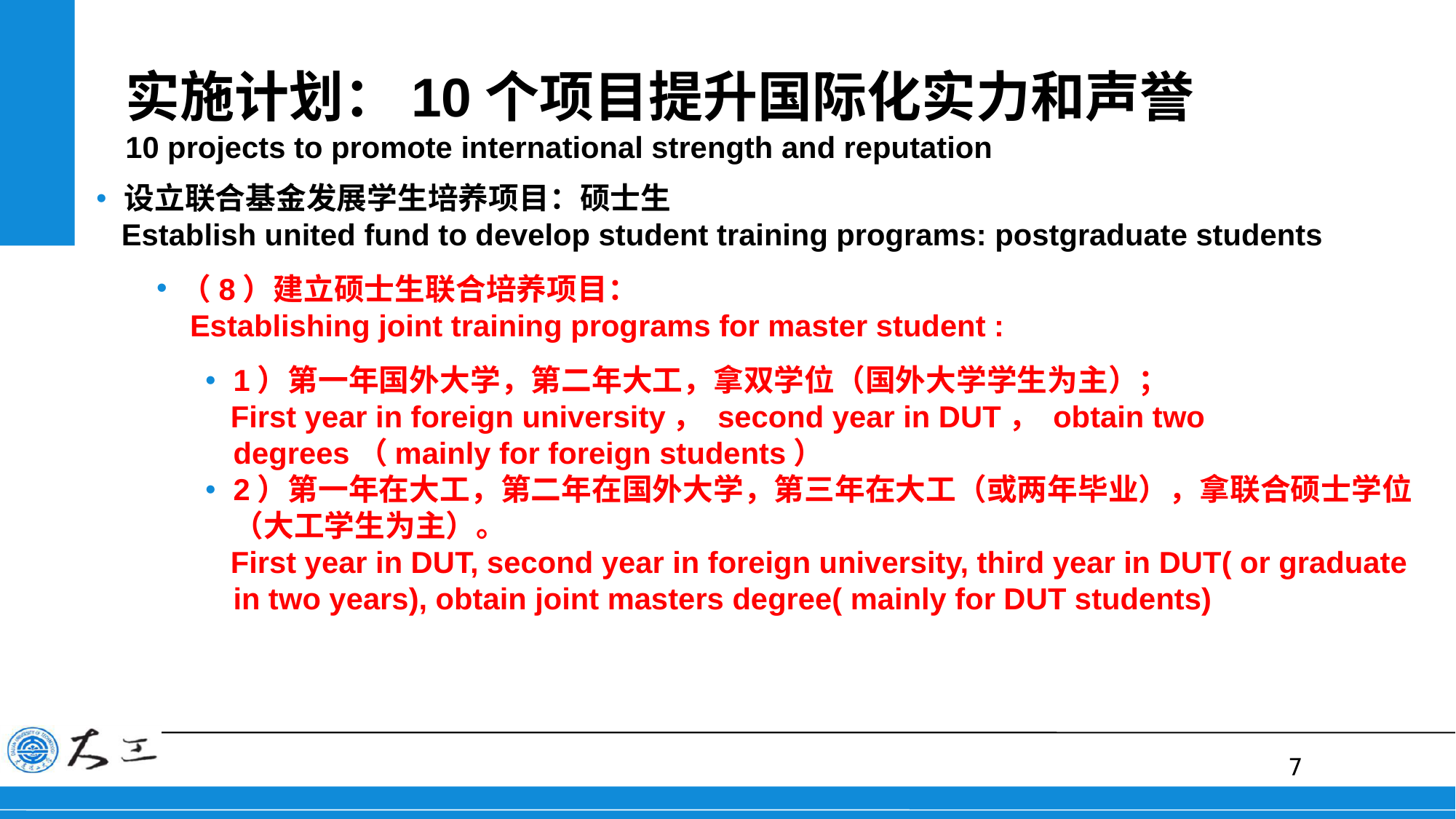

# 实施计划：10个项目提升国际化实力和声誉 10 projects to promote international strength and reputation
设立联合基金发展学生培养项目：硕士生
   Establish united fund to develop student training programs: postgraduate students
 （8）建立硕士生联合培养项目：
    Establishing joint training programs for master student :
1）第一年国外大学，第二年大工，拿双学位（国外大学学生为主）；
   First year in foreign university， second year in DUT， obtain two degrees（mainly for foreign students）
2）第一年在大工，第二年在国外大学，第三年在大工（或两年毕业），拿联合硕士学位（大工学生为主）。
   First year in DUT, second year in foreign university, third year in DUT( or graduate in two years), obtain joint masters degree( mainly for DUT students)